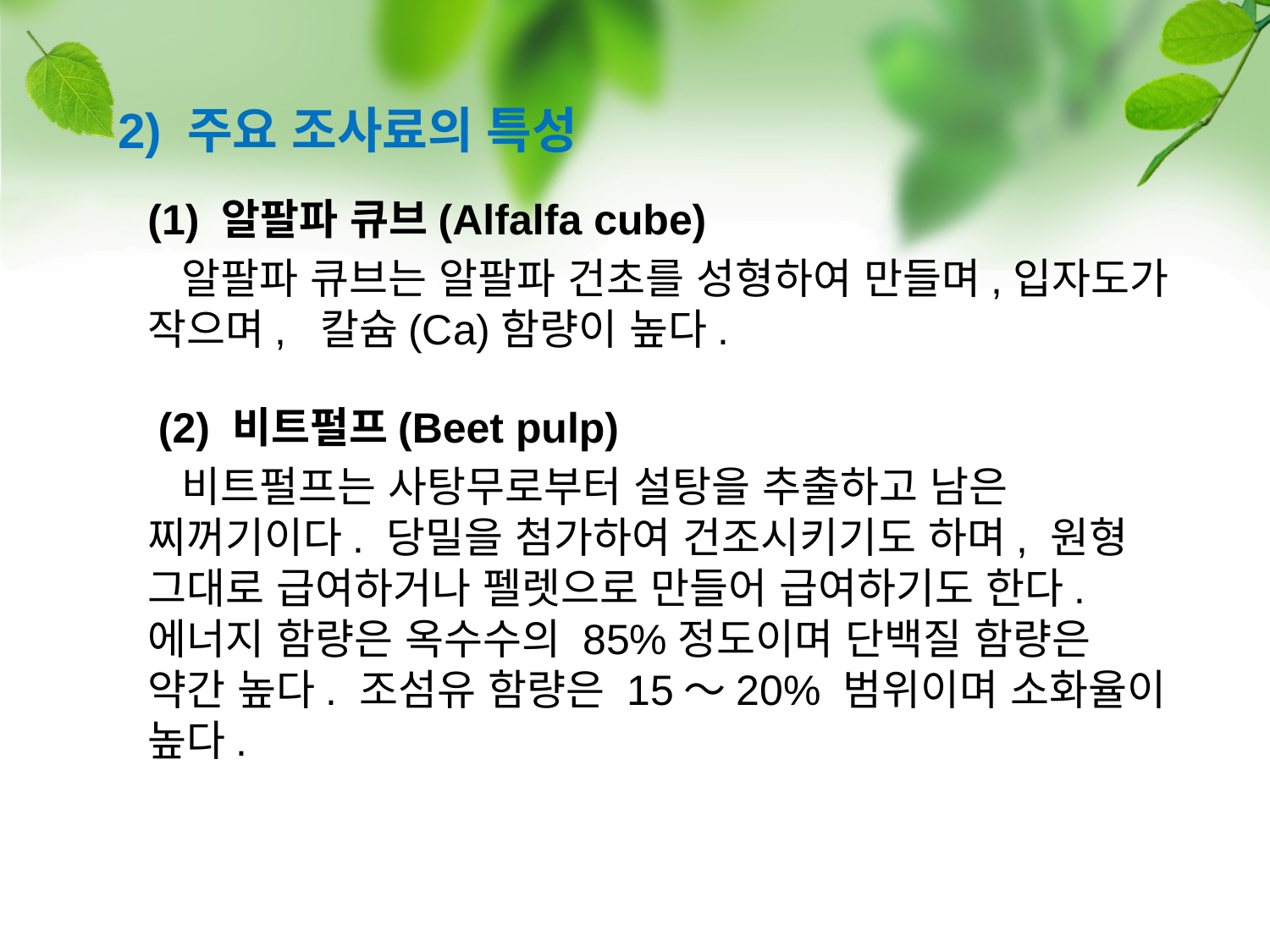

2) 주요 조사료의 특성
(1) 알팔파 큐브(Alfalfa cube)
  알팔파 큐브는 알팔파 건초를 성형하여 만들며,입자도가 작으며,  칼슘(Ca)함량이 높다.

 (2) 비트펄프(Beet pulp)
  비트펄프는 사탕무로부터 설탕을 추출하고 남은 찌꺼기이다. 당밀을 첨가하여 건조시키기도 하며, 원형 그대로 급여하거나 펠렛으로 만들어 급여하기도 한다. 에너지 함량은 옥수수의 85%정도이며 단백질 함량은 약간 높다. 조섬유 함량은 15～20% 범위이며 소화율이 높다.